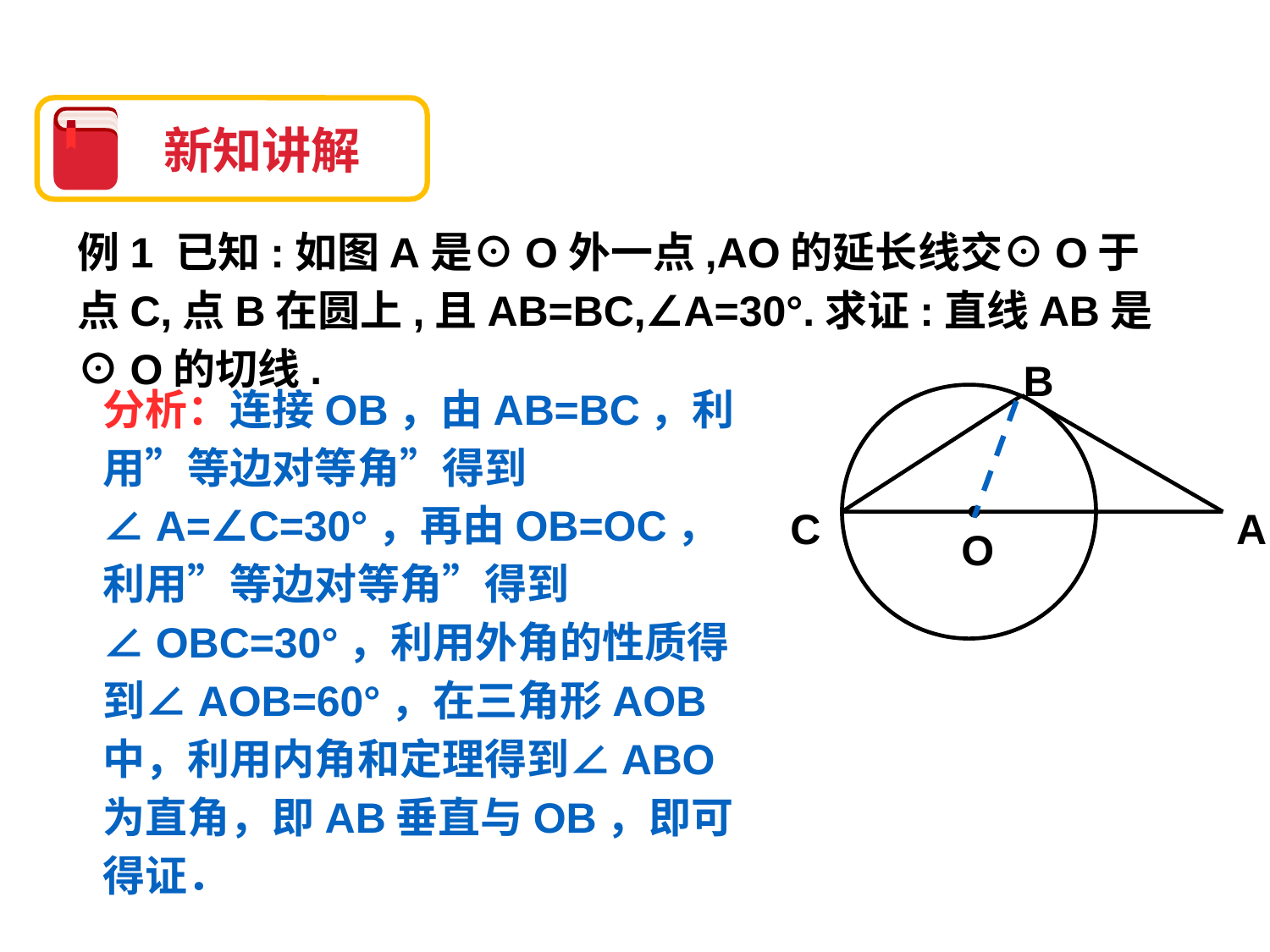

新知讲解
例1 已知:如图A是⊙O外一点,AO的延长线交⊙O于点C,点B在圆上,且AB=BC,∠A=30°.求证:直线AB是⊙O的切线.
B

C
A

O

分析：连接OB，由AB=BC，利用”等边对等角”得到∠A=∠C=30°，再由OB=OC，利用”等边对等角”得到∠OBC=30°，利用外角的性质得到∠AOB=60°，在三角形AOB中，利用内角和定理得到∠ABO为直角，即AB垂直与OB，即可得证．